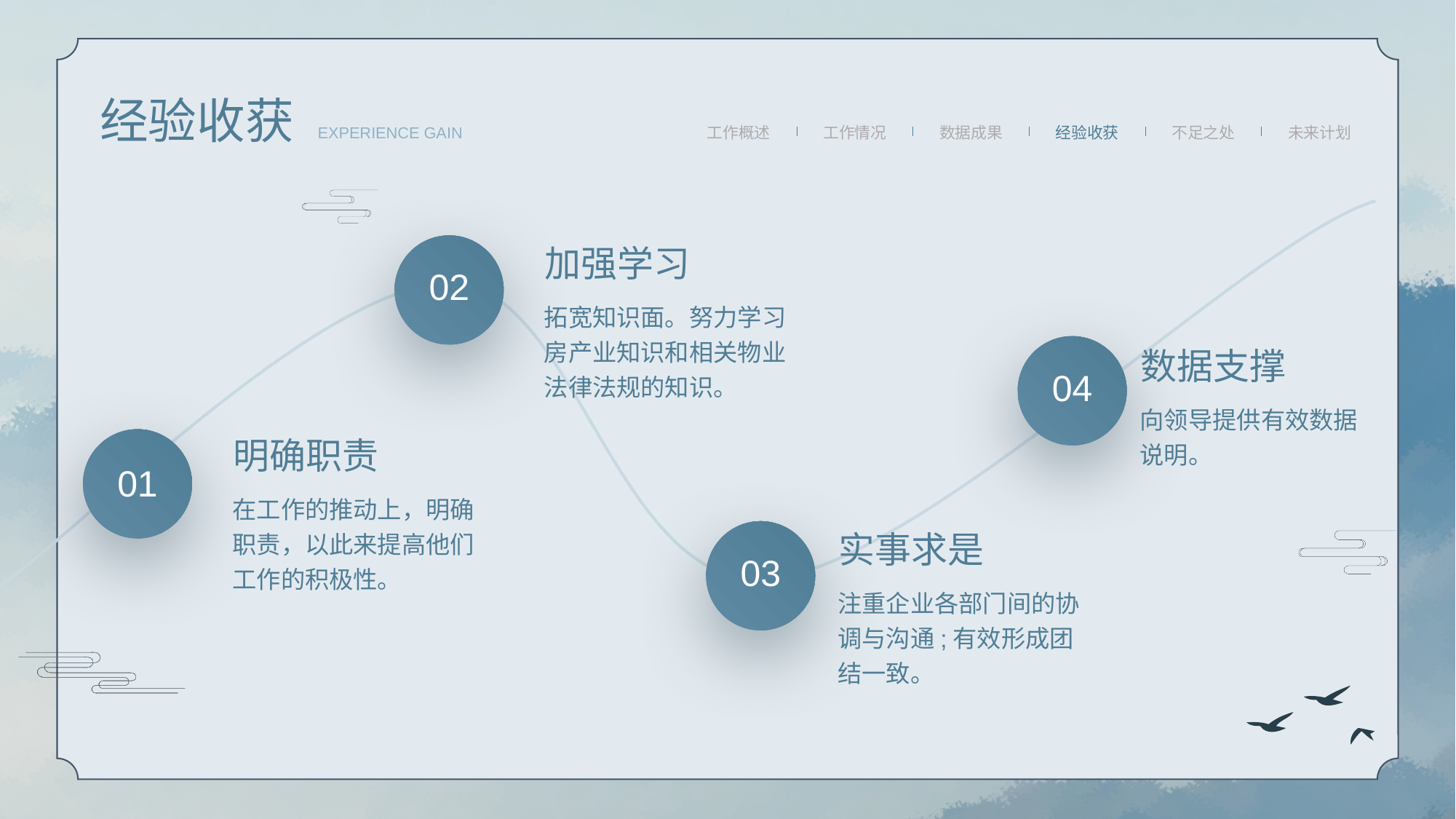

经验收获
EXPERIENCE GAIN
工作概述
工作情况
数据成果
经验收获
不足之处
未来计划

加强学习
02
拓宽知识⾯。努⼒学习房产业知识和相关物业法律法规的知识。

数据支撑
04
向领导提供有效数据说明。
明确职责

01
在⼯作的推动上，明确职责，以此来提⾼他们⼯作的积极性。

实事求是
03
注重企业各部门间的协调与沟通;有效形成团结⼀致。